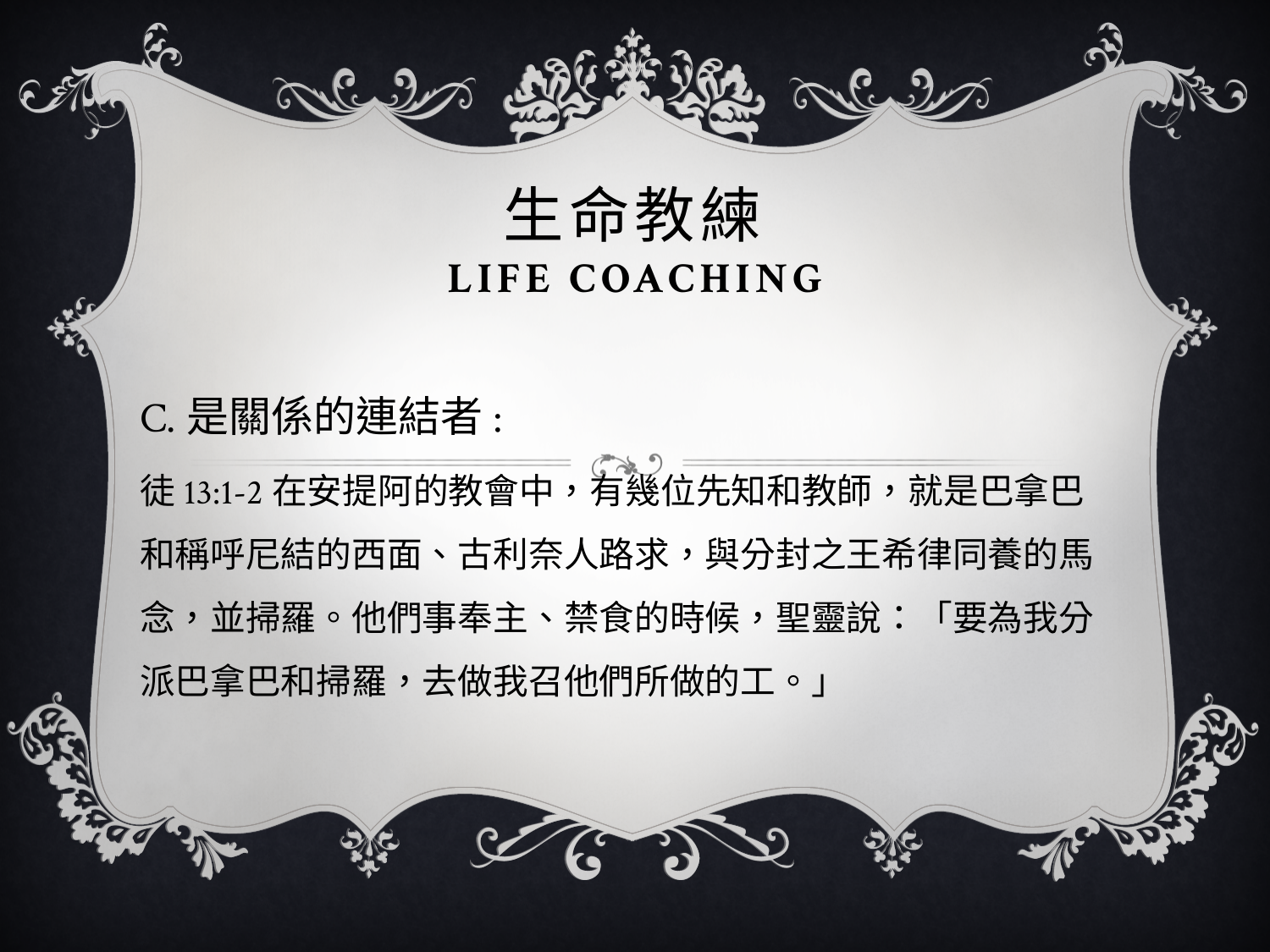

# 生命教練 Life coaching

C.是關係的連結者:
徒13:1-2在安提阿的教會中，有幾位先知和教師，就是巴拿巴和稱呼尼結的西面、古利奈人路求，與分封之王希律同養的馬念，並掃羅。他們事奉主、禁食的時候，聖靈說：「要為我分派巴拿巴和掃羅，去做我召他們所做的工。」